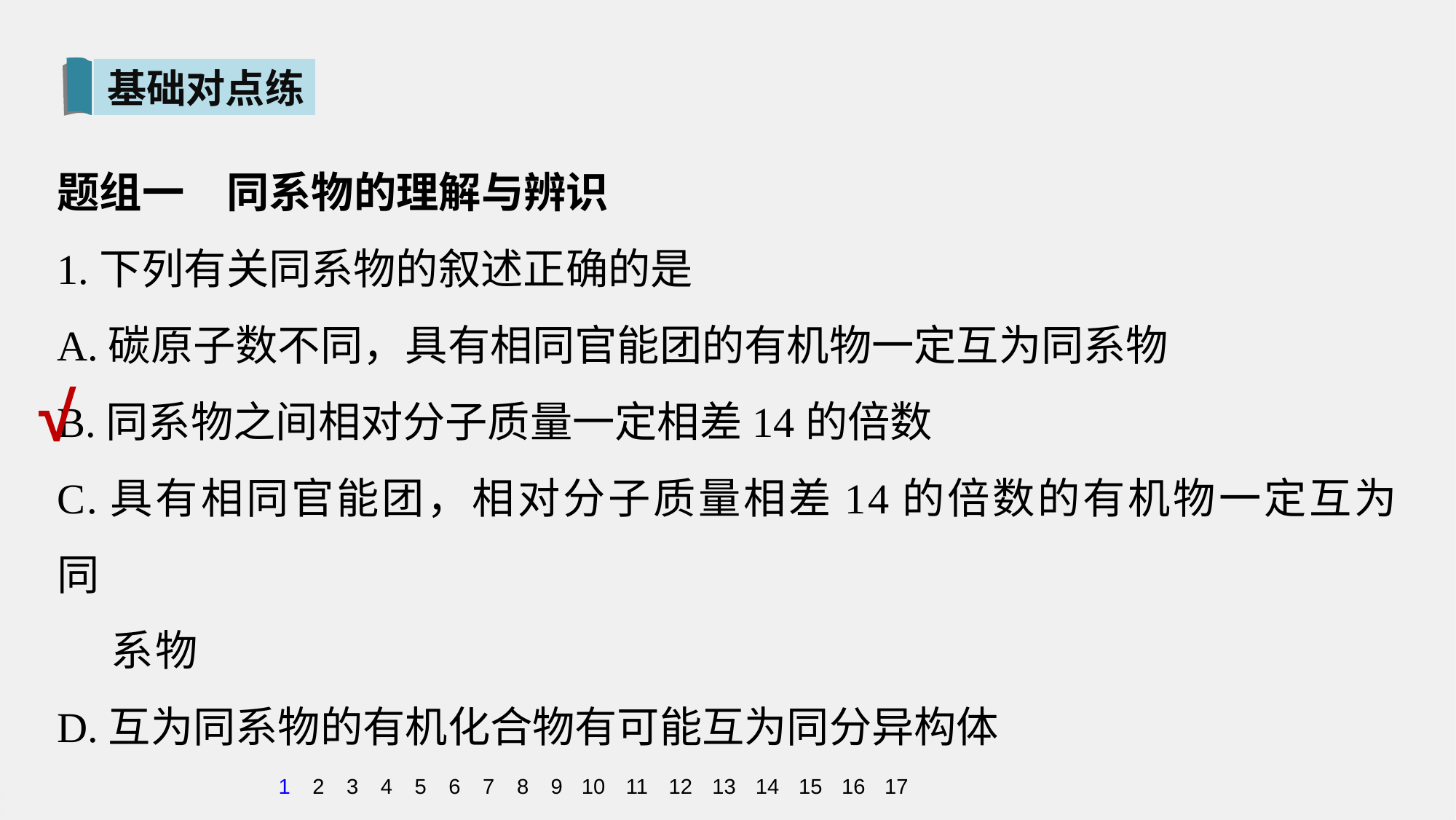

基础对点练
题组一　同系物的理解与辨识
1.下列有关同系物的叙述正确的是
A.碳原子数不同，具有相同官能团的有机物一定互为同系物
B.同系物之间相对分子质量一定相差14的倍数
C.具有相同官能团，相对分子质量相差14的倍数的有机物一定互为同
    系物
D.互为同系物的有机化合物有可能互为同分异构体
√
1
2
3
4
5
6
7
8
9
10
11
12
13
14
15
16
17